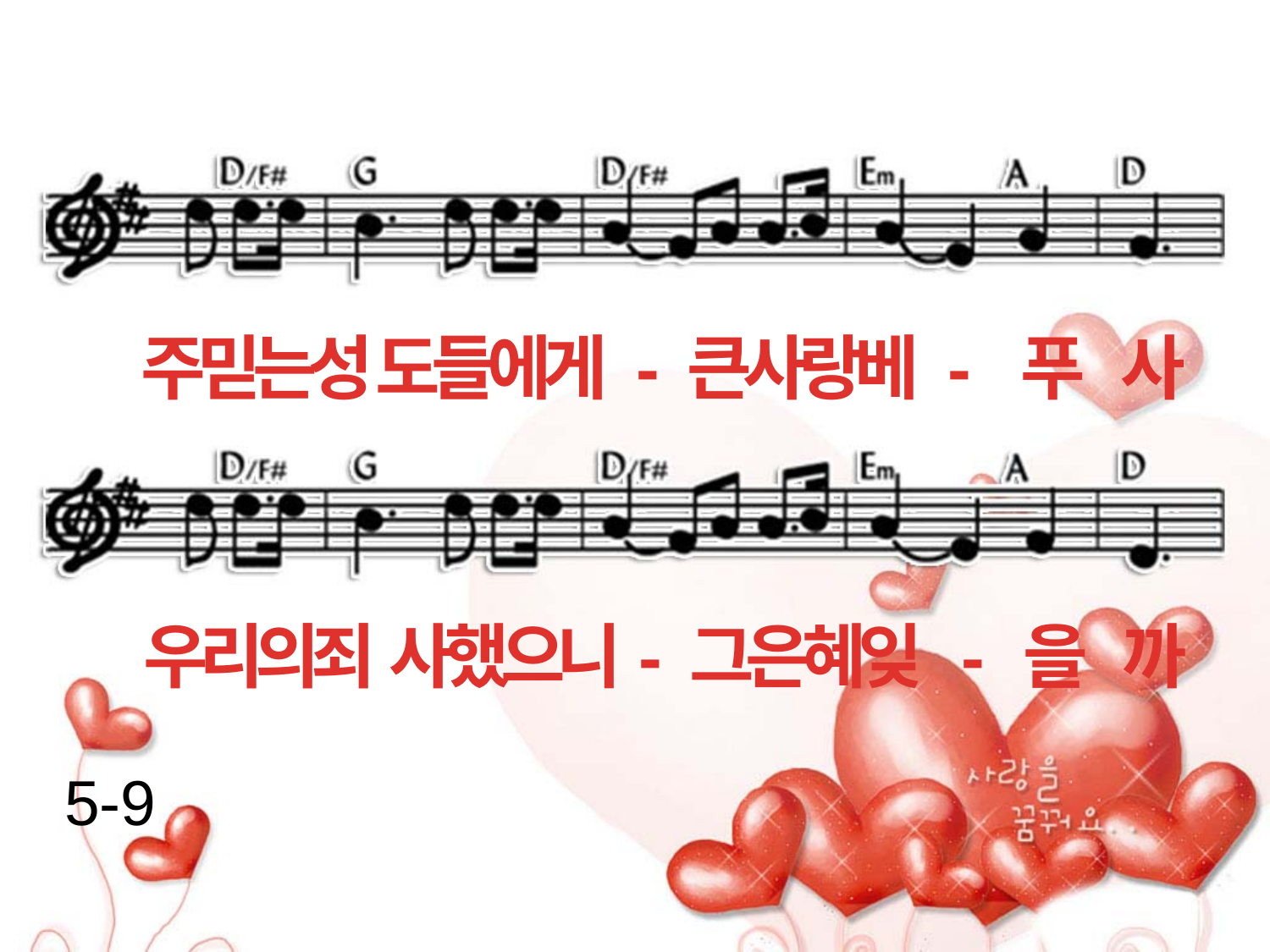

주믿는성 도들에게 - 큰사랑베 -   푸    사
우리의죄  사했으니- 그은혜잊  -  을    까
5-9